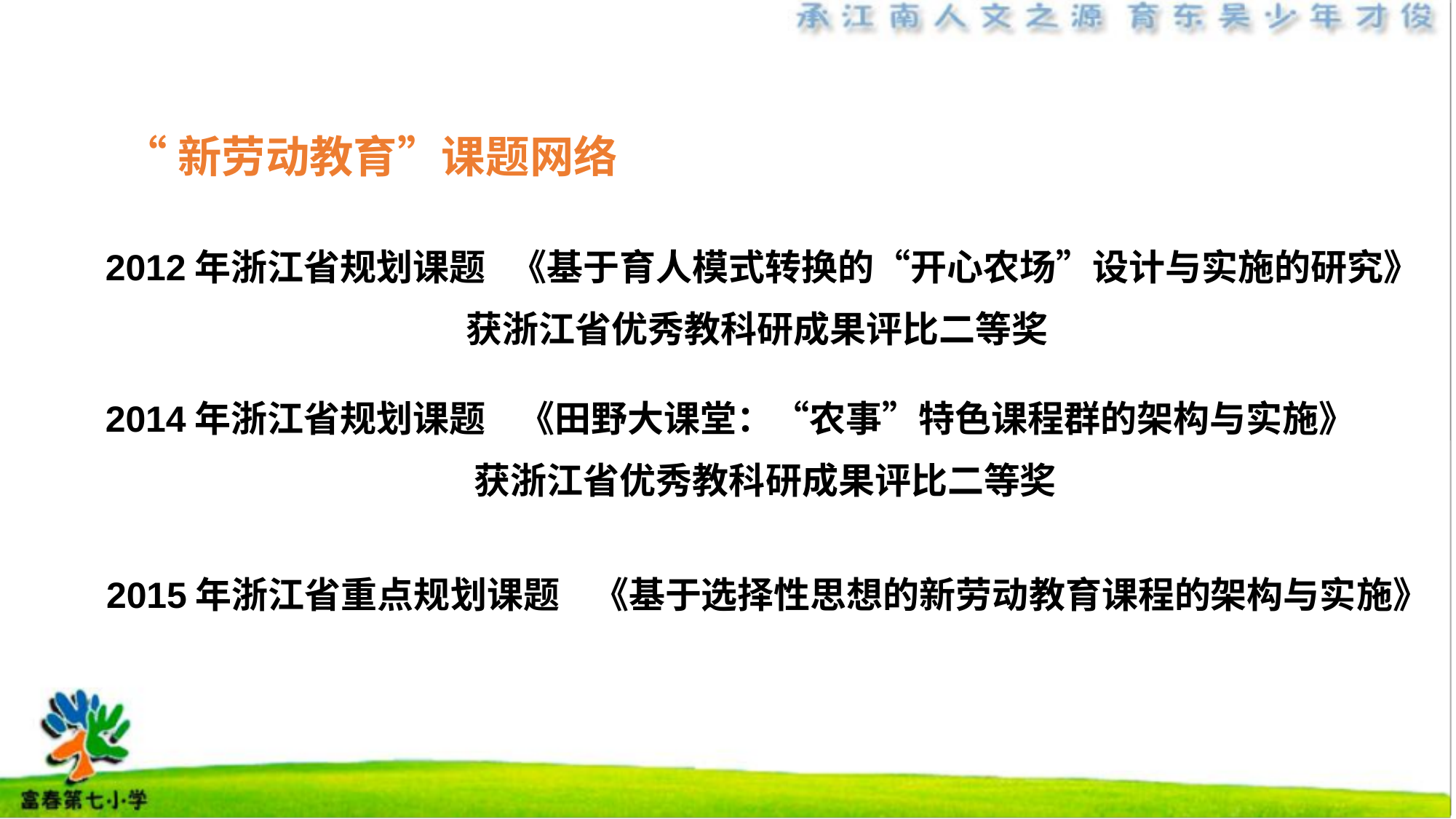

“新劳动教育”课题网络
2012年浙江省规划课题   《基于育人模式转换的“开心农场”设计与实施的研究》
                                           获浙江省优秀教科研成果评比二等奖
2014年浙江省规划课题    《田野大课堂：“农事”特色课程群的架构与实施》
                                            获浙江省优秀教科研成果评比二等奖
2015年浙江省重点规划课题    《基于选择性思想的新劳动教育课程的架构与实施》